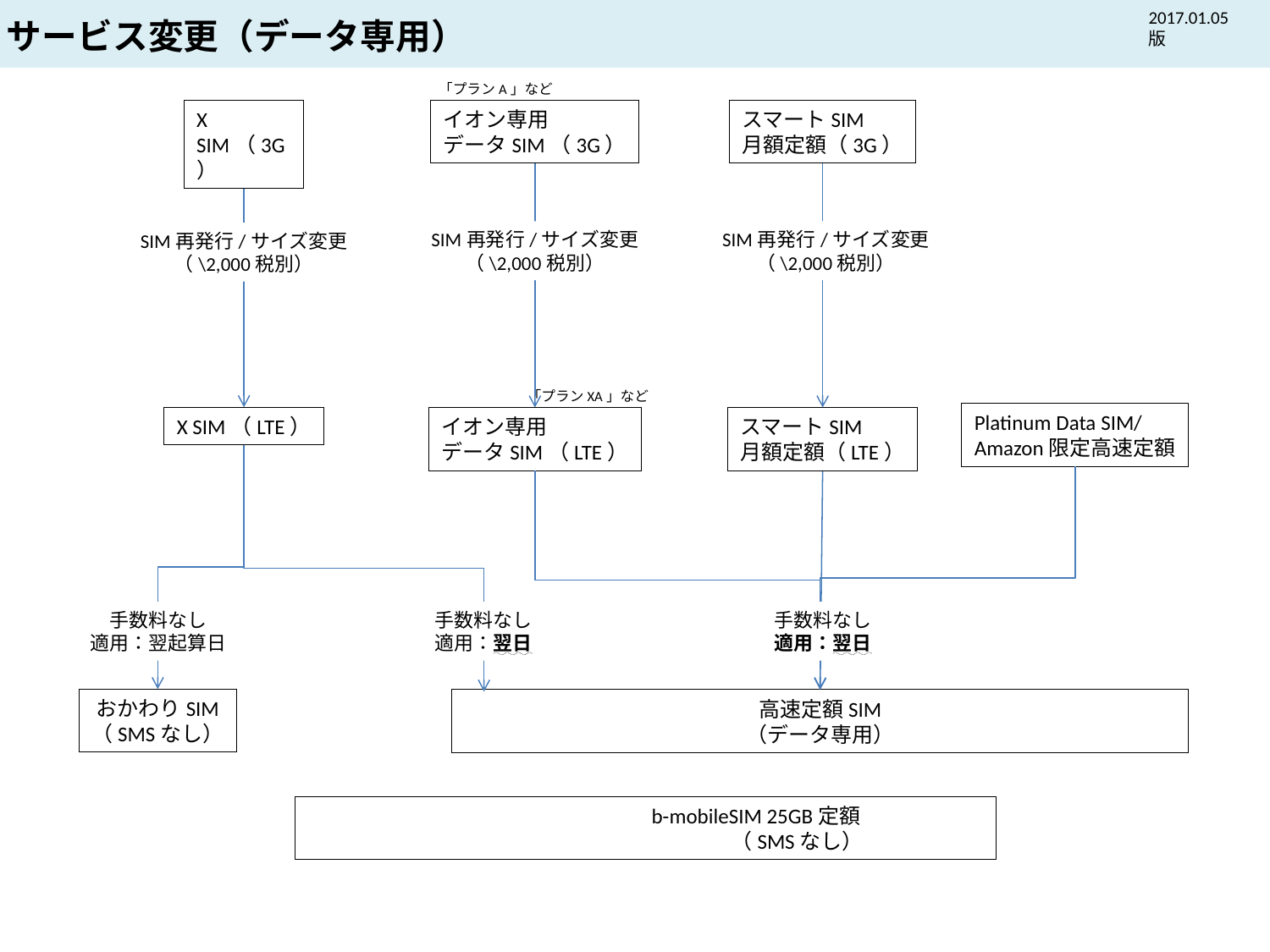

2017.01.05版

サービス変更（データ専用）
「プランA」など
X SIM（3G）
イオン専用
データSIM（3G）
スマートSIM
月額定額（3G）
SIM再発行/サイズ変更
（\2,000税別）
SIM再発行/サイズ変更
（\2,000税別）
SIM再発行/サイズ変更
（\2,000税別）
「プランXA」など
Platinum Data SIM/
Amazon限定高速定額
X SIM（LTE）
イオン専用
データSIM（LTE）
スマートSIM
月額定額（LTE）
手数料なし
適用：翌起算日
手数料なし
適用：翌日
手数料なし
適用：翌日
おかわりSIM
（SMSなし）
高速定額SIM
（データ専用）

　　　　　　　　　　　　　　　　b-mobileSIM 25GB定額
　　　　　　　　　　　　　　　　　　　　（SMSなし）